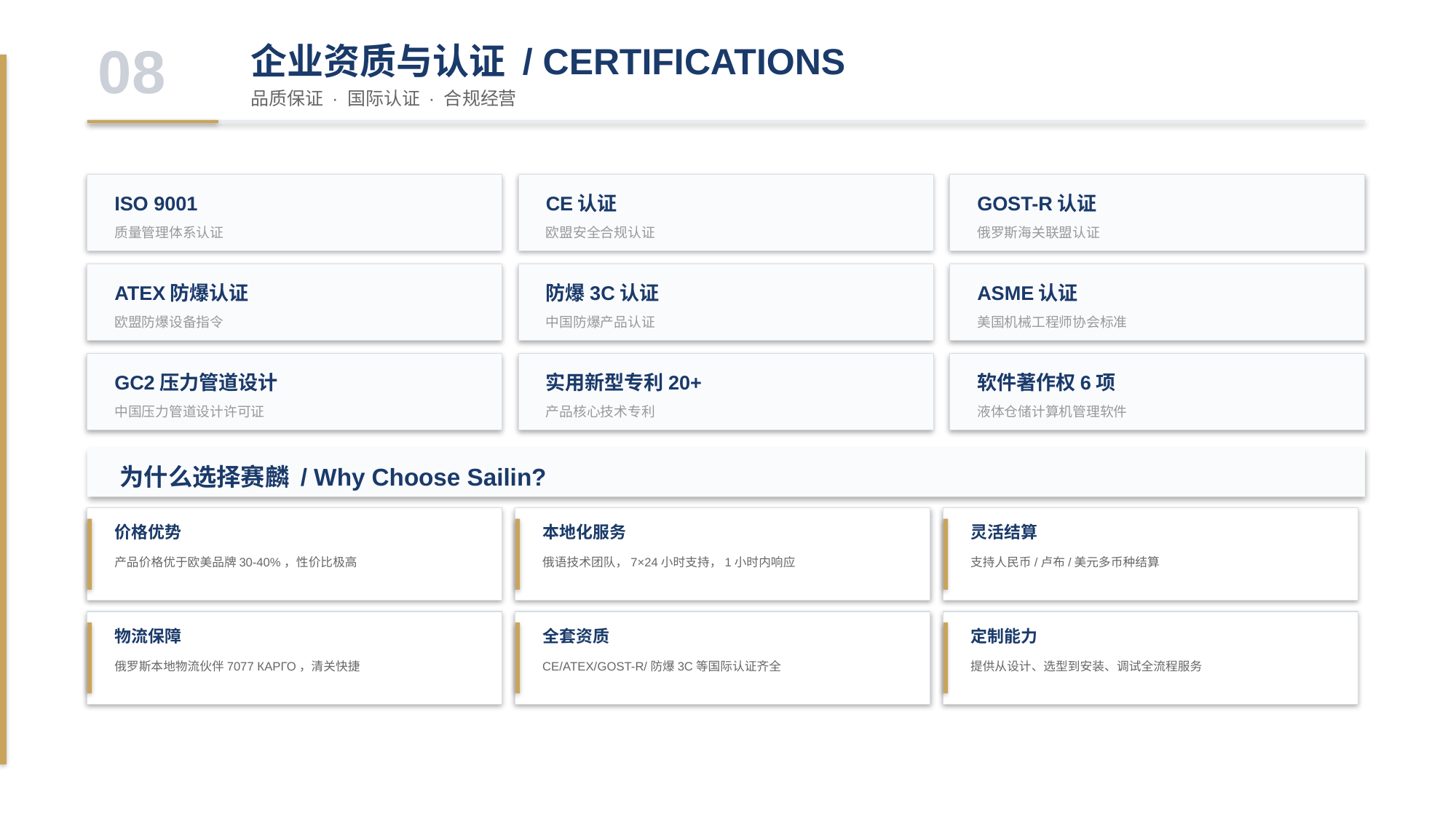

08
企业资质与认证 / CERTIFICATIONS

品质保证 · 国际认证 · 合规经营

ISO 9001
CE认证
GOST-R认证
质量管理体系认证
欧盟安全合规认证
俄罗斯海关联盟认证

ATEX防爆认证
防爆3C认证
ASME认证
欧盟防爆设备指令
中国防爆产品认证
美国机械工程师协会标准

GC2压力管道设计
实用新型专利20+
软件著作权6项
中国压力管道设计许可证
产品核心技术专利
液体仓储计算机管理软件

为什么选择赛麟 / Why Choose Sailin?

价格优势
本地化服务
灵活结算

产品价格优于欧美品牌30-40%，性价比极高
俄语技术团队，7×24小时支持，1小时内响应
支持人民币/卢布/美元多币种结算

物流保障
全套资质
定制能力

俄罗斯本地物流伙伴7077 КАРГО，清关快捷
CE/ATEX/GOST-R/防爆3C等国际认证齐全
提供从设计、选型到安装、调试全流程服务